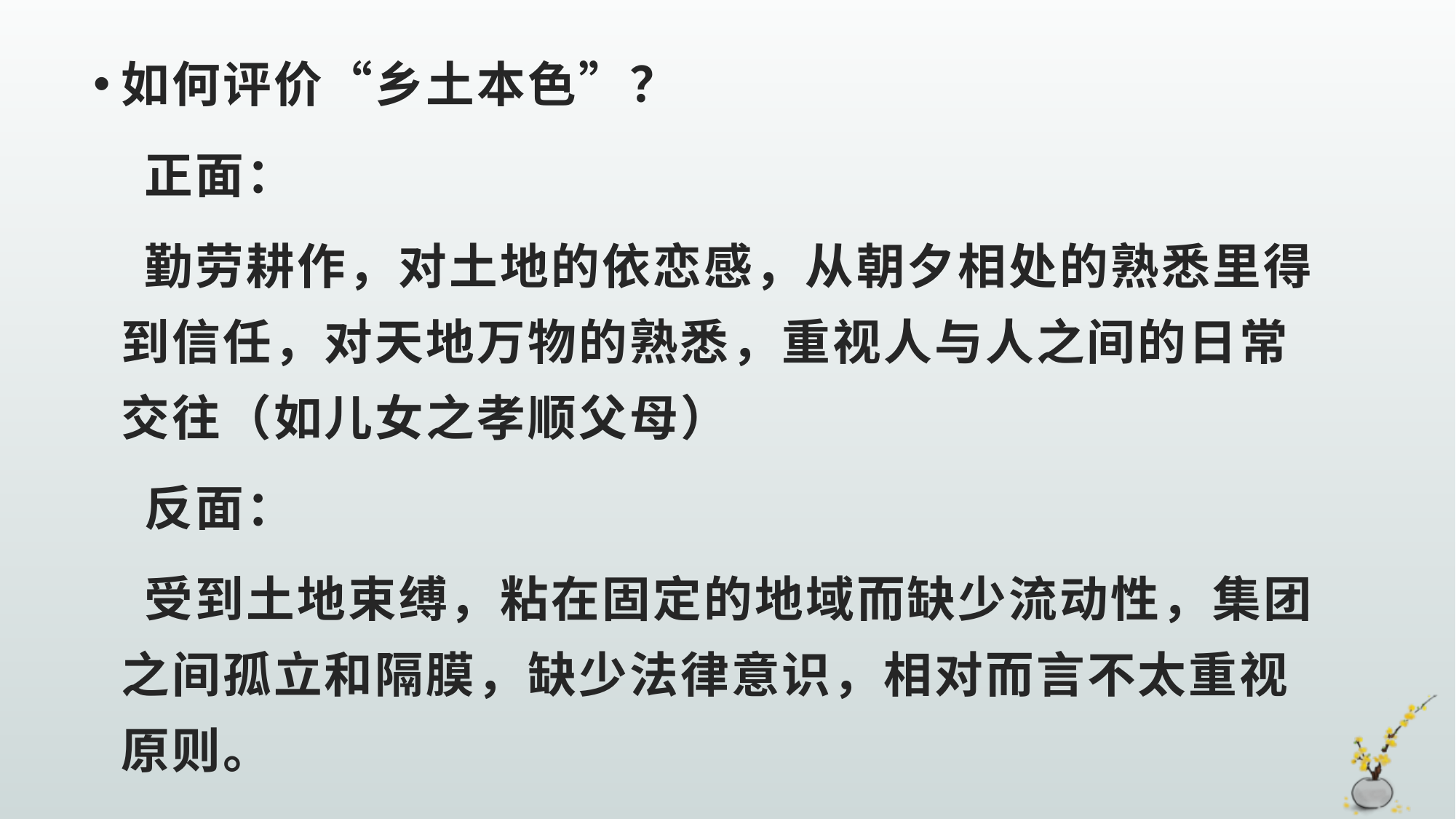

如何评价“乡土本色”？
　正面：
　勤劳耕作，对土地的依恋感，从朝夕相处的熟悉里得到信任，对天地万物的熟悉，重视人与人之间的日常交往（如儿女之孝顺父母）
　反面：
　受到土地束缚，粘在固定的地域而缺少流动性，集团之间孤立和隔膜，缺少法律意识，相对而言不太重视原则。